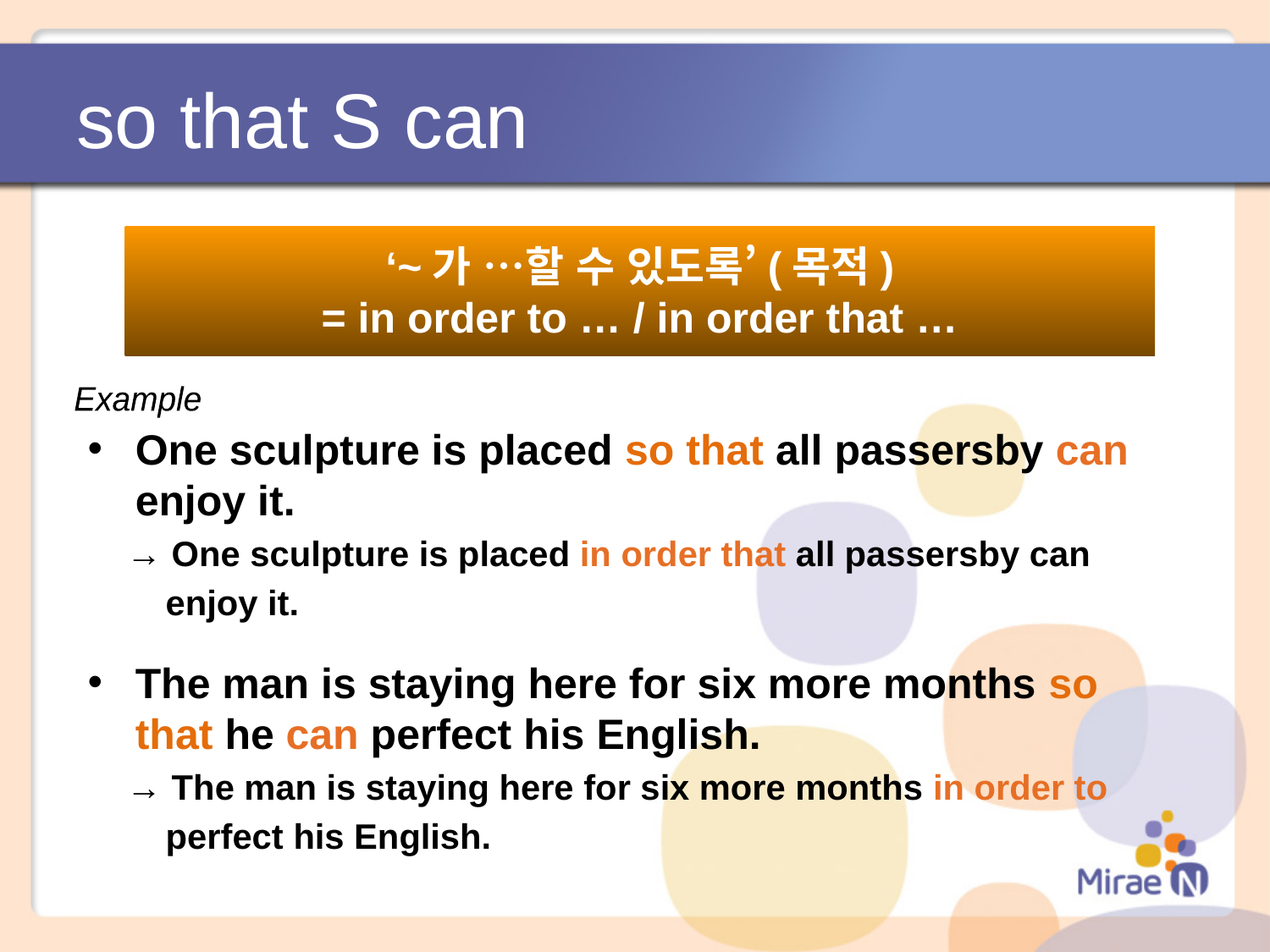

# so that S can
‘~가 …할 수 있도록’(목적)
= in order to … / in order that …
Example
One sculpture is placed so that all passersby can enjoy it.
    → One sculpture is placed in order that all passersby can
        enjoy it.

The man is staying here for six more months so that he can perfect his English.
    → The man is staying here for six more months in order to
        perfect his English.